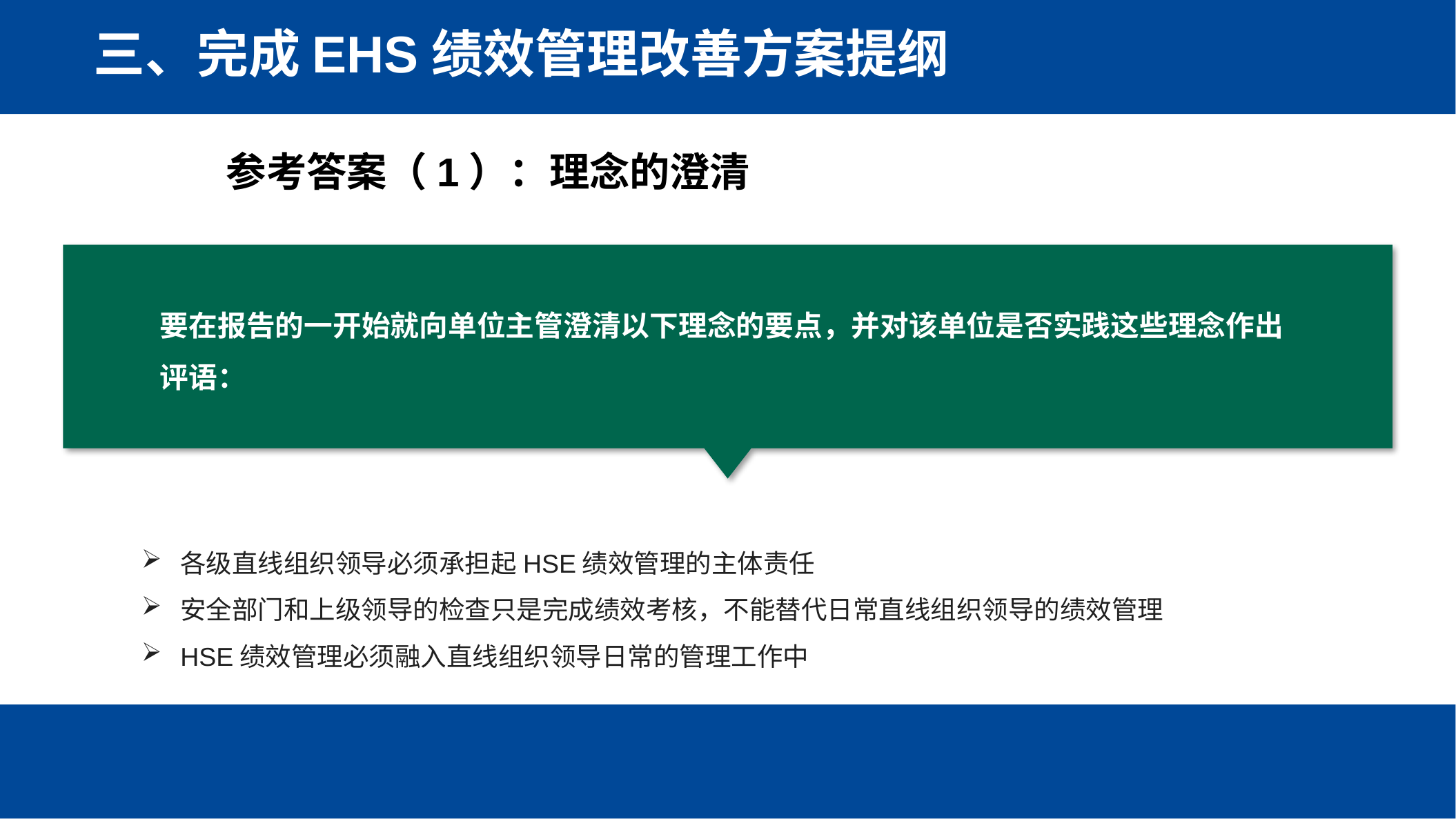

三、完成EHS绩效管理改善方案提纲
参考答案（1）：理念的澄清

要在报告的一开始就向单位主管澄清以下理念的要点，并对该单位是否实践这些理念作出评语：
各级直线组织领导必须承担起HSE绩效管理的主体责任
安全部门和上级领导的检查只是完成绩效考核，不能替代日常直线组织领导的绩效管理
HSE绩效管理必须融入直线组织领导日常的管理工作中